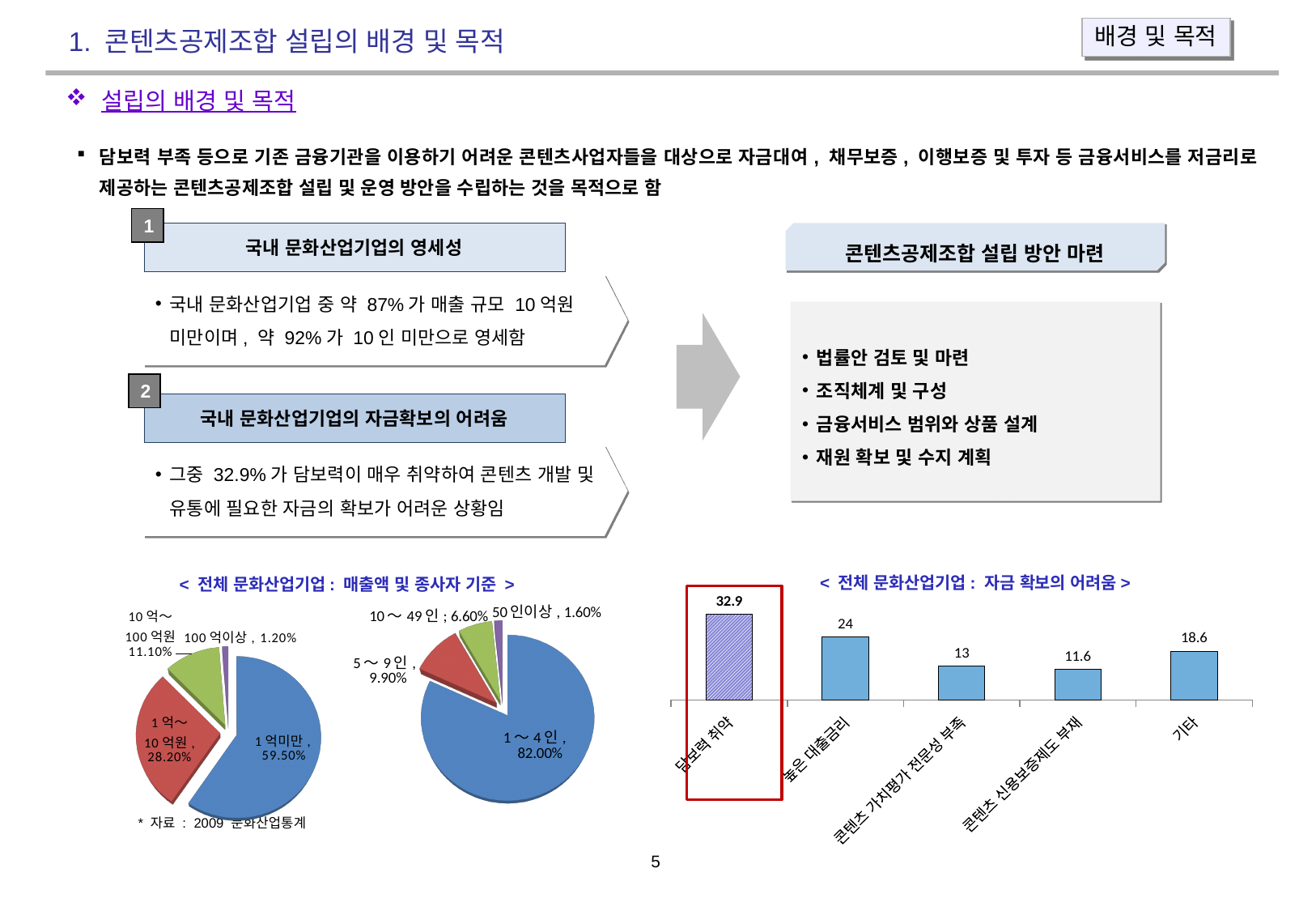

배경 및 목적
1. 콘텐츠공제조합 설립의 배경 및 목적
설립의 배경 및 목적
담보력 부족 등으로 기존 금융기관을 이용하기 어려운 콘텐츠사업자들을 대상으로 자금대여, 채무보증, 이행보증 및 투자 등 금융서비스를 저금리로 제공하는 콘텐츠공제조합 설립 및 운영 방안을 수립하는 것을 목적으로 함
1
국내 문화산업기업의 영세성

국내 문화산업기업 중 약 87%가 매출 규모 10억원 미만이며, 약 92%가 10인 미만으로 영세함

2
국내 문화산업기업의 자금확보의 어려움

그중 32.9%가 담보력이 매우 취약하여 콘텐츠 개발 및 유통에 필요한 자금의 확보가 어려운 상황임

콘텐츠공제조합 설립 방안 마련
법률안 검토 및 마련
조직체계 및 구성
금융서비스 범위와 상품 설계
재원 확보 및 수지 계획

       < 전체 문화산업기업: 매출액 및 종사자 기준 >

[unsupported chart]

[unsupported chart]

* 자료 :  2009 문화산업통계
       < 전체 문화산업기업: 자금 확보의 어려움>

### Chart

| Category |  |
|---|---|
| 담보력 취약 | 32.9 |
| 높은 대출금리 | 24.0 |
| 콘텐츠 가치평가 전문성 부족 | 13.0 |
| 콘텐츠 신용보증제도 부재 | 11.6 |
| 기타 | 18.6 |
 5